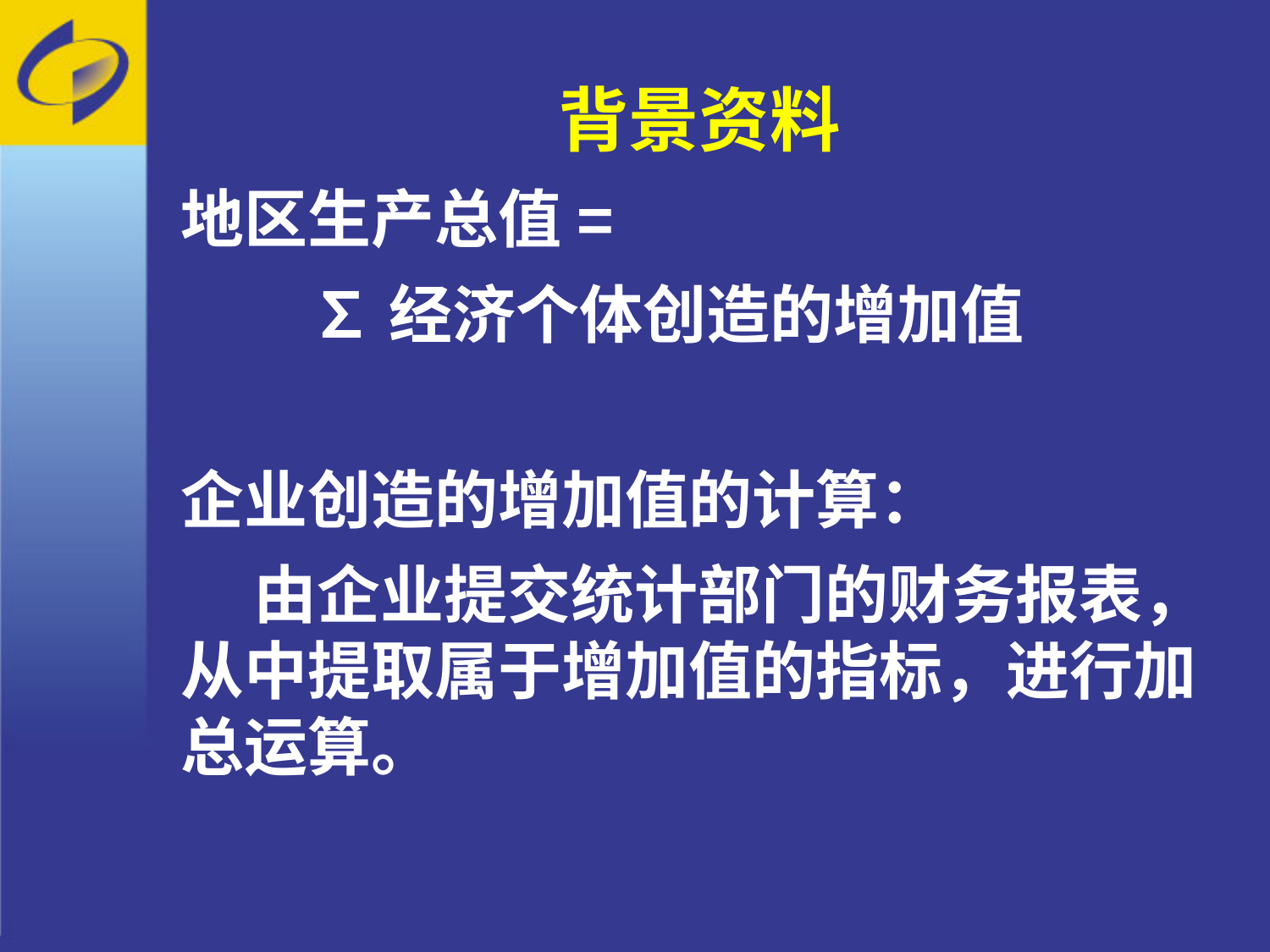

背景资料
地区生产总值=
         ∑经济个体创造的增加值

企业创造的增加值的计算：
    由企业提交统计部门的财务报表，从中提取属于增加值的指标，进行加总运算。